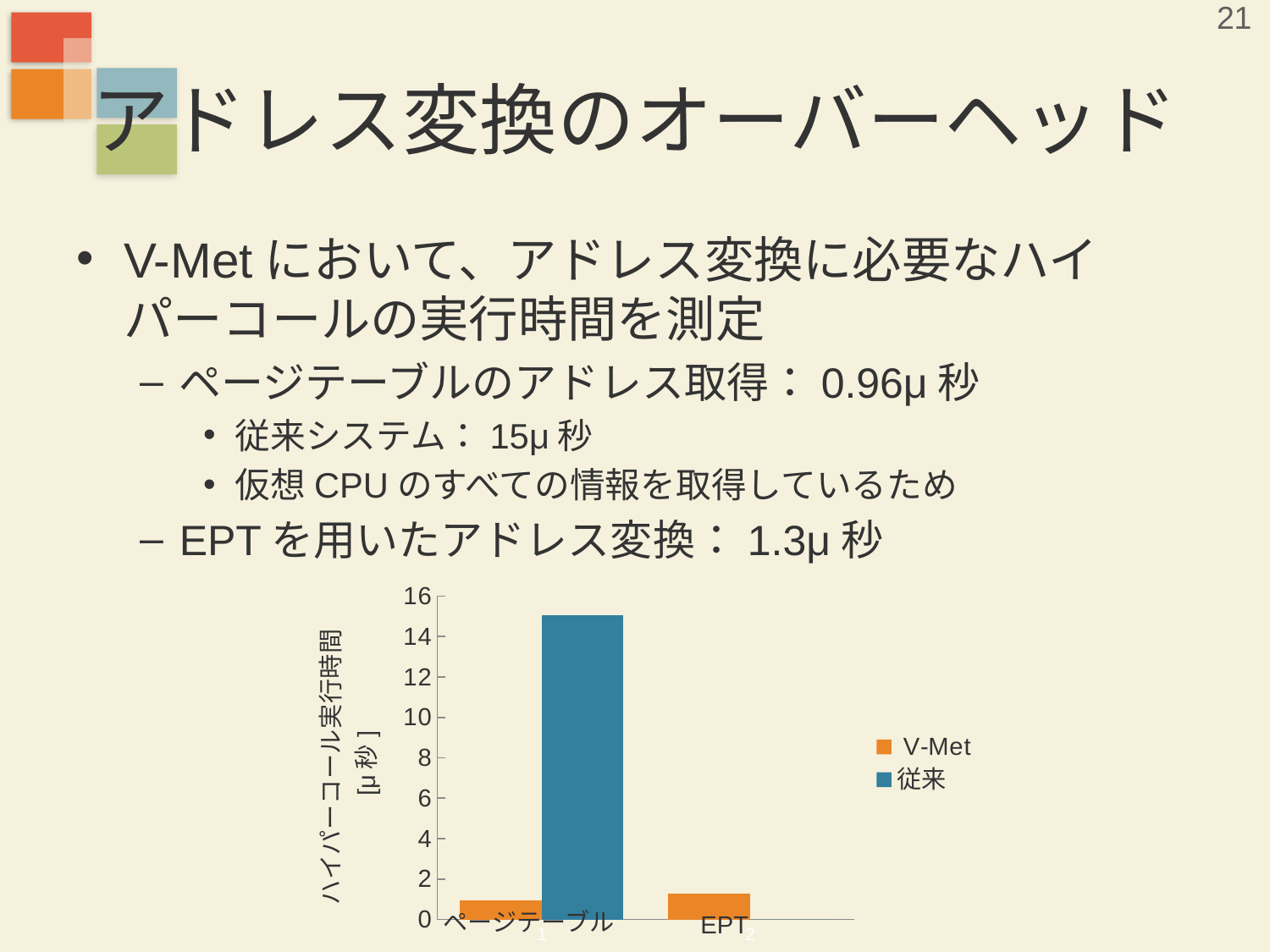

21
# アドレス変換のオーバーヘッド
V-Metにおいて、アドレス変換に必要なハイパーコールの実行時間を測定
ページテーブルのアドレス取得：0.96μ秒
従来システム：15μ秒
仮想CPUのすべての情報を取得しているため
EPTを用いたアドレス変換：1.3μ秒

### Chart

| Category |  V-Met | 従来 |
|---|---|---|
ページテーブル
EPT